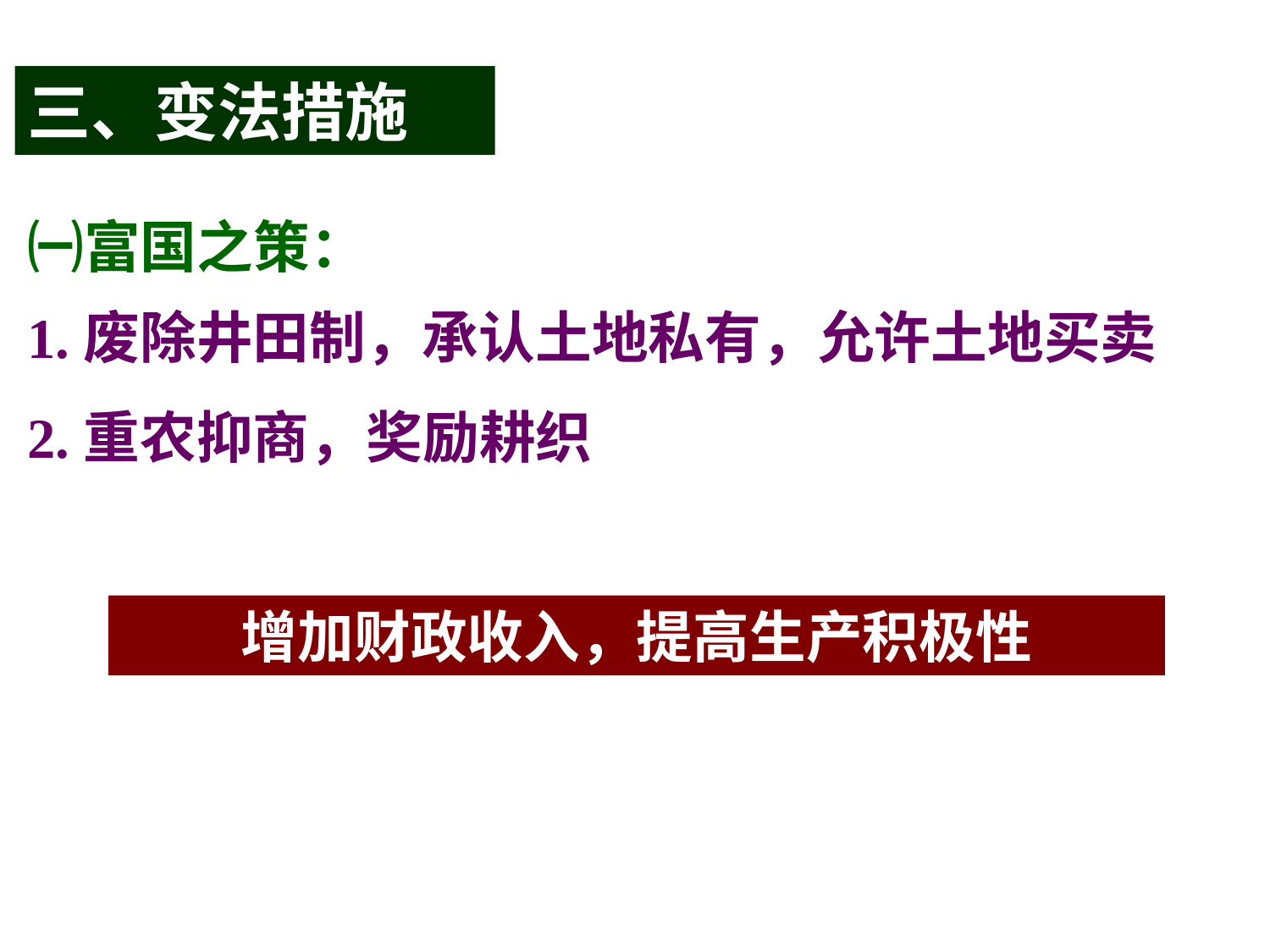

三、变法措施
㈠富国之策：
1.废除井田制，承认土地私有，允许土地买卖
2.重农抑商，奖励耕织
增加财政收入，提高生产积极性